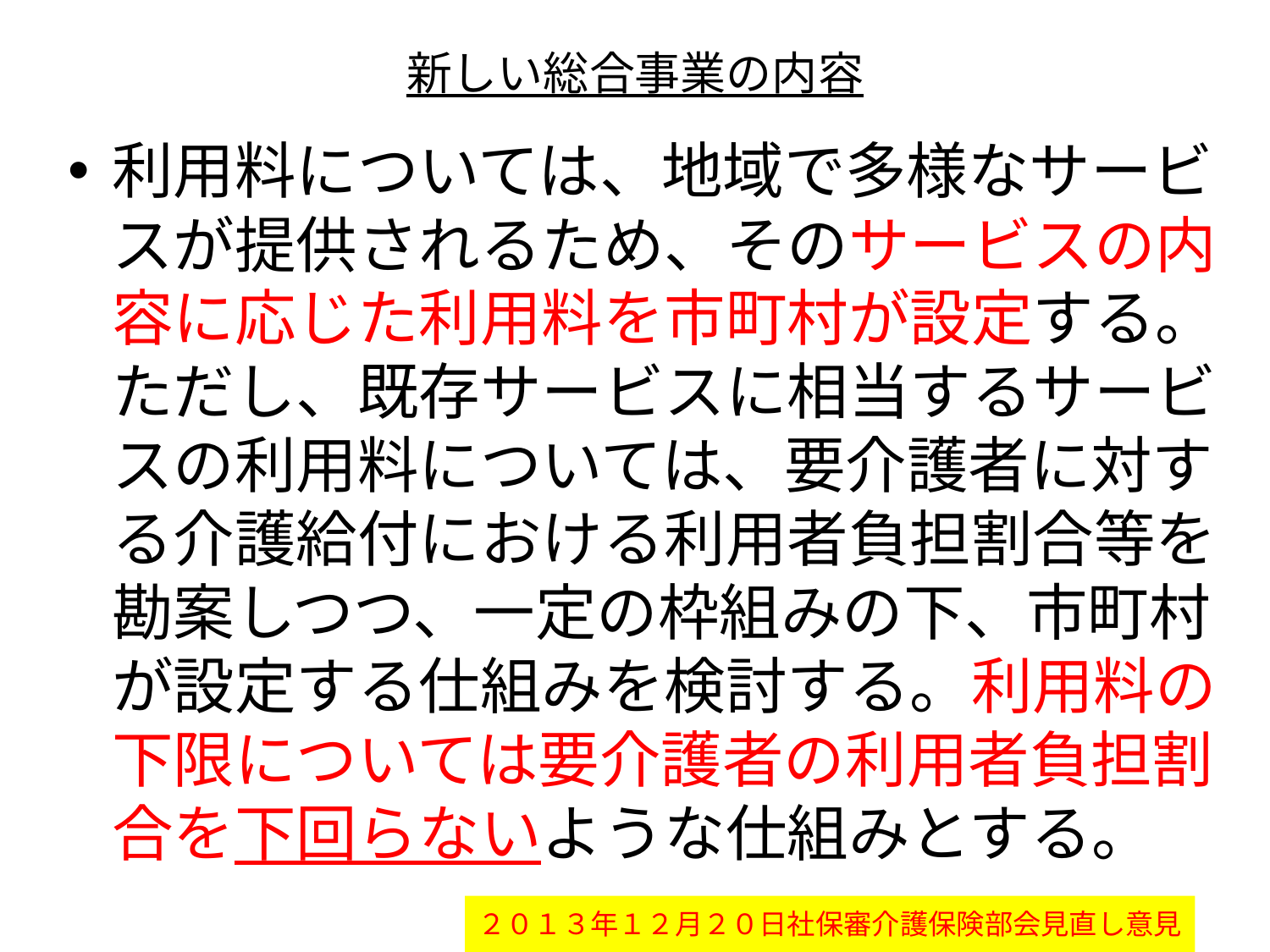

# 新しい総合事業の内容
利用料については、地域で多様なサービスが提供されるため、そのサービスの内容に応じた利用料を市町村が設定する。ただし、既存サービスに相当するサービスの利用料については、要介護者に対する介護給付における利用者負担割合等を勘案しつつ、一定の枠組みの下、市町村が設定する仕組みを検討する。利用料の下限については要介護者の利用者負担割合を下回らないような仕組みとする。
２０１３年１２月２０日社保審介護保険部会見直し意見